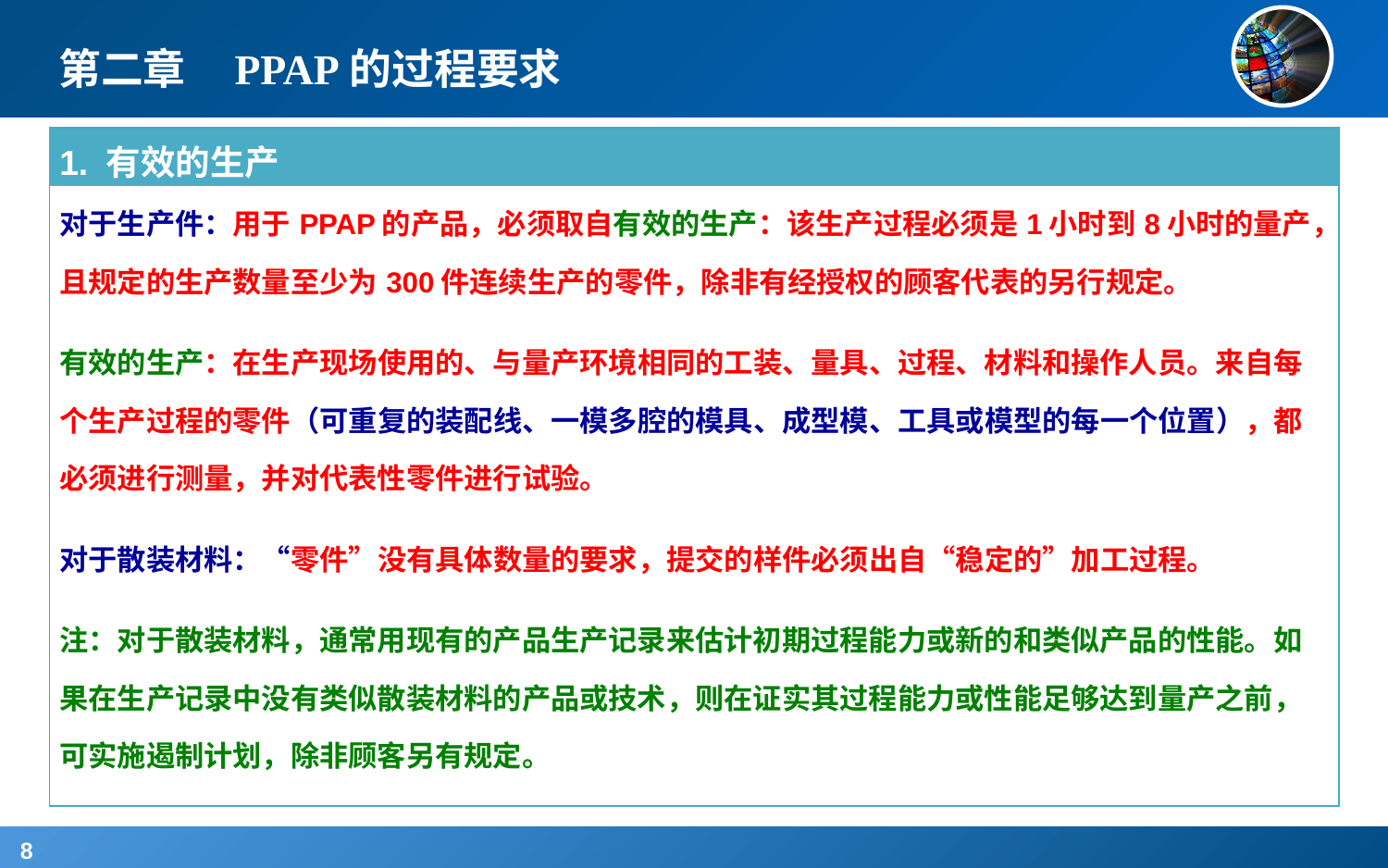

# 第二章    PPAP的过程要求
| 1. 有效的生产 |
| --- |
| 对于生产件：用于PPAP的产品，必须取自有效的生产：该生产过程必须是1小时到8小时的量产，且规定的生产数量至少为300件连续生产的零件，除非有经授权的顾客代表的另行规定。 有效的生产：在生产现场使用的、与量产环境相同的工装、量具、过程、材料和操作人员。来自每个生产过程的零件（可重复的装配线、一模多腔的模具、成型模、工具或模型的每一个位置），都必须进行测量，并对代表性零件进行试验。 对于散装材料：“零件”没有具体数量的要求，提交的样件必须出自“稳定的”加工过程。 注：对于散装材料，通常用现有的产品生产记录来估计初期过程能力或新的和类似产品的性能。如果在生产记录中没有类似散装材料的产品或技术，则在证实其过程能力或性能足够达到量产之前，可实施遏制计划，除非顾客另有规定。 |